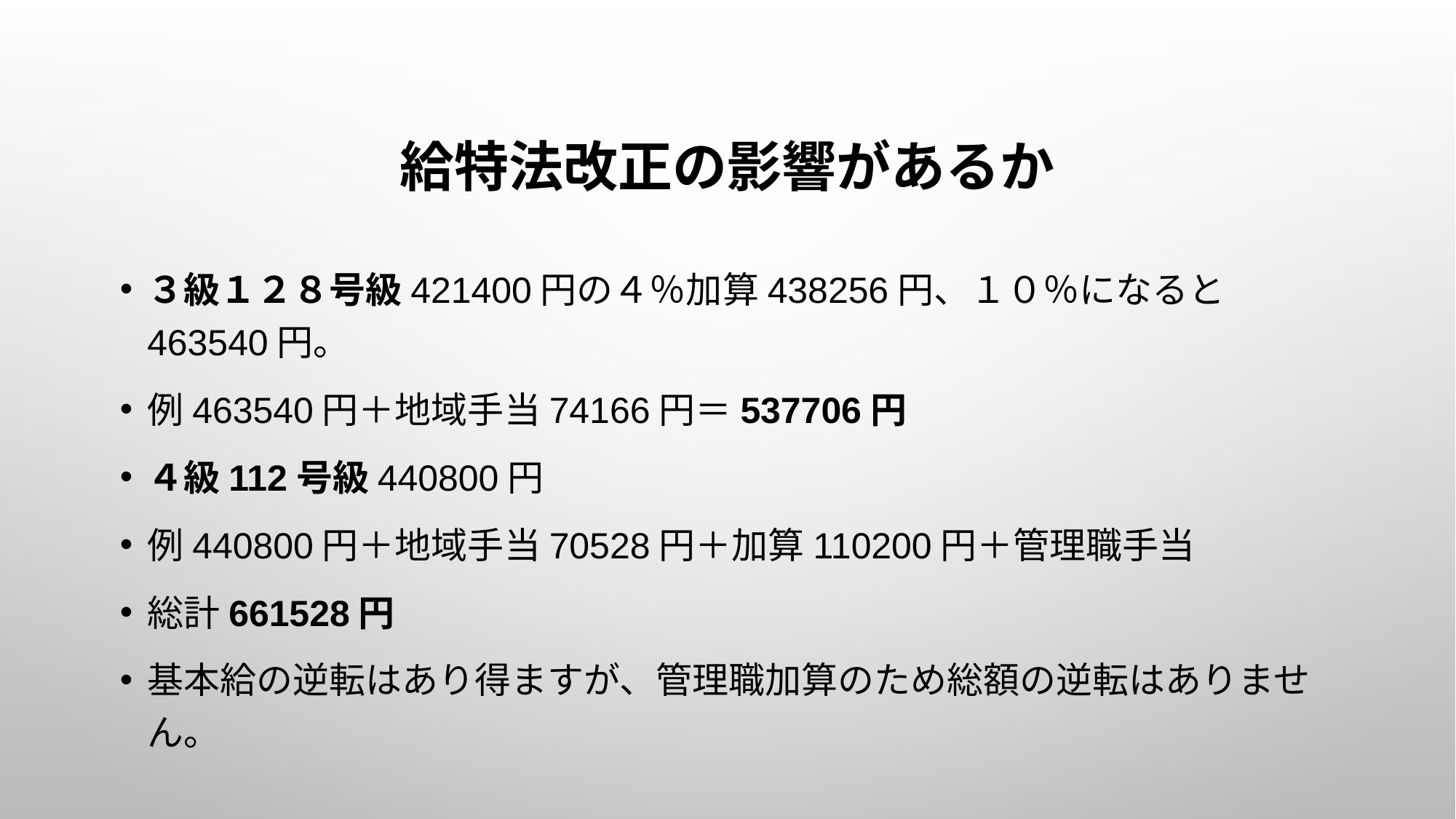

# 給特法改正の影響があるか
３級１２８号級421400円の４％加算438256円、１０％になると463540円。
例463540円＋地域手当74166円＝537706円
４級112号級440800円
例440800円＋地域手当70528円＋加算110200円＋管理職手当
総計661528円
基本給の逆転はあり得ますが、管理職加算のため総額の逆転はありません。